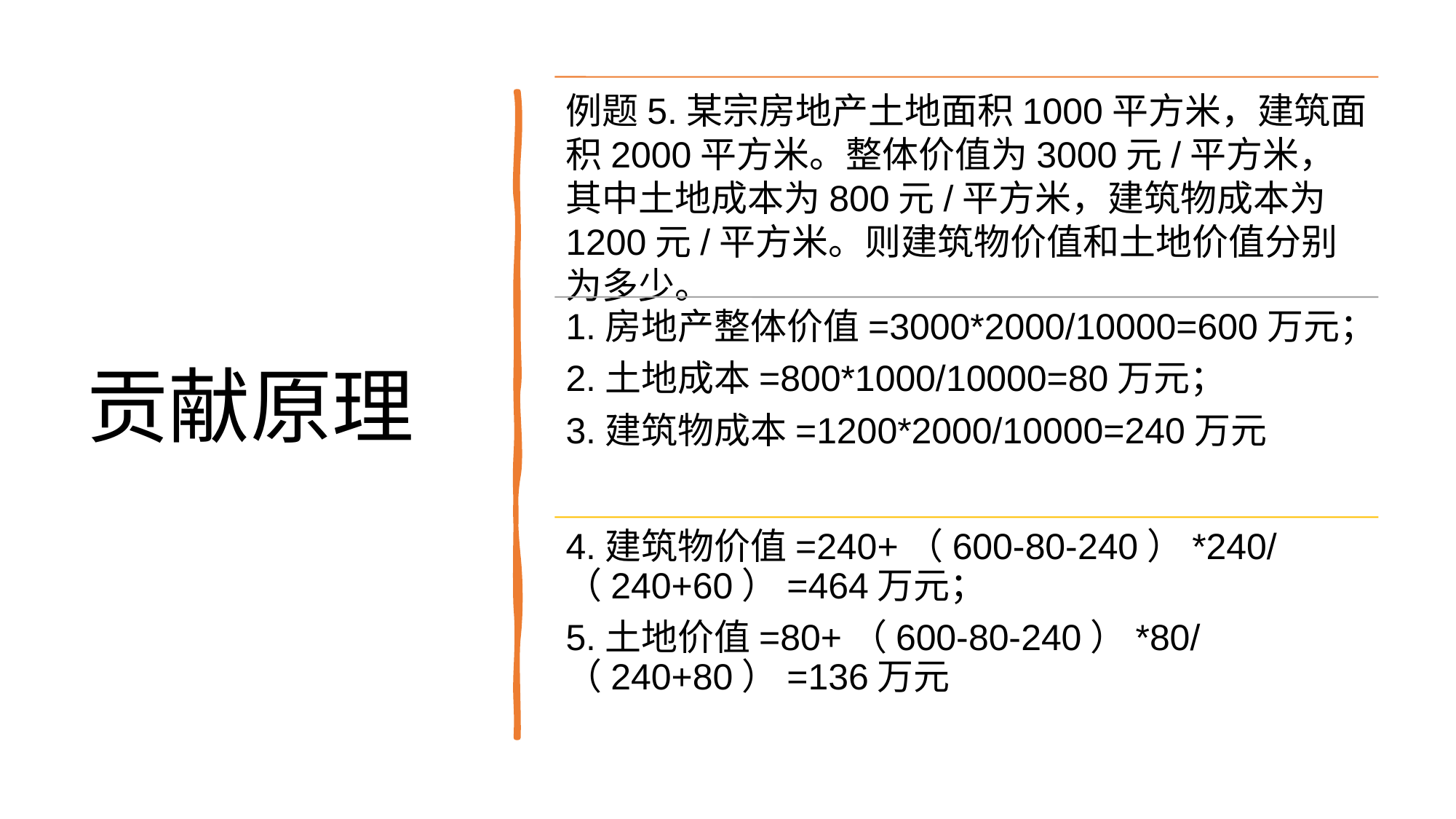

例题5.某宗房地产土地面积1000平方米，建筑面积2000平方米。整体价值为3000元/平方米，其中土地成本为800元/平方米，建筑物成本为1200元/平方米。则建筑物价值和土地价值分别为多少。
1.房地产整体价值=3000*2000/10000=600万元；
2.土地成本=800*1000/10000=80万元；
3.建筑物成本=1200*2000/10000=240万元
4.建筑物价值=240+（600-80-240）*240/（240+60）=464万元；
5.土地价值=80+（600-80-240）*80/（240+80）=136万元
# 贡献原理